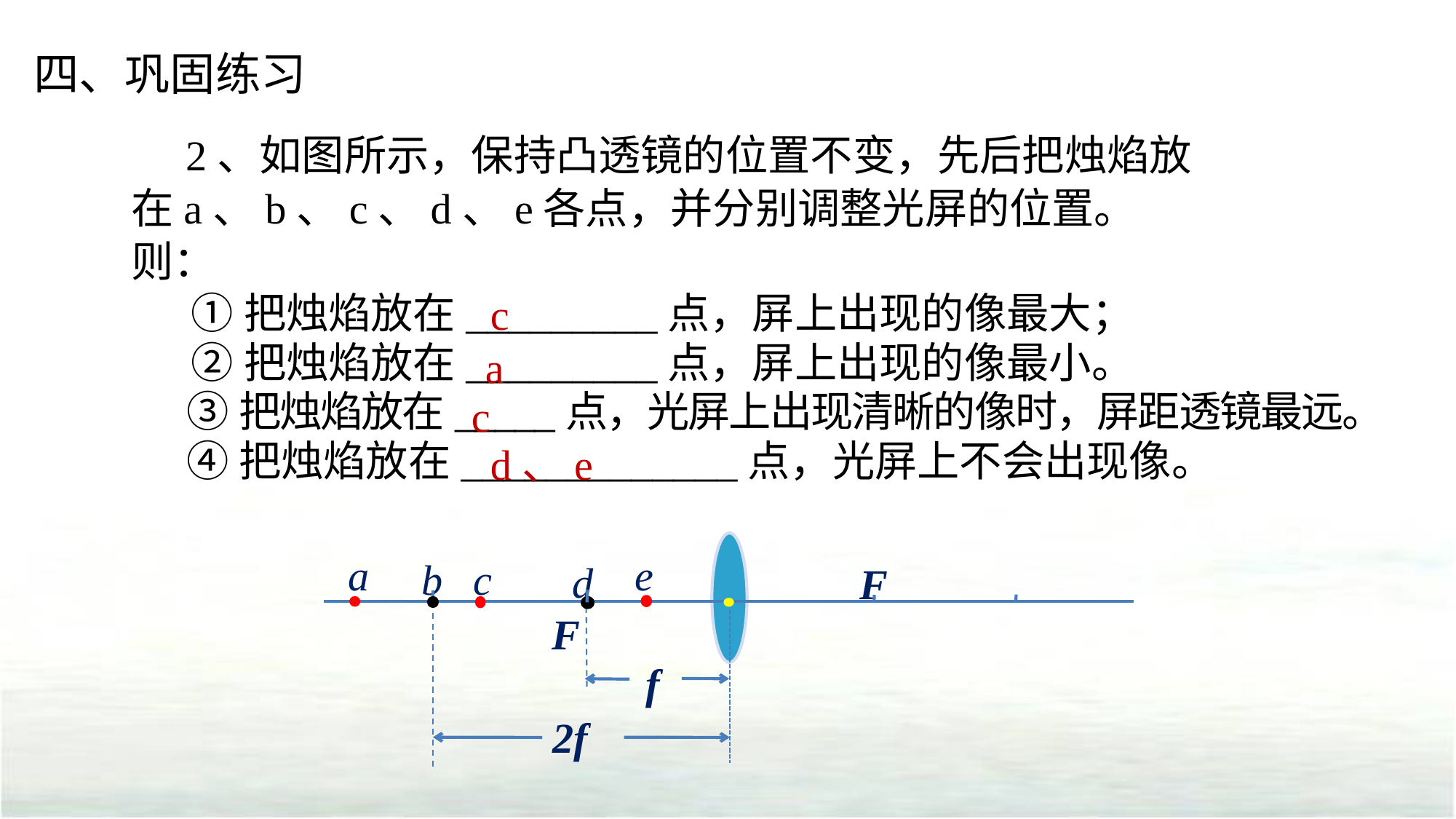

四、巩固练习
2、如图所示，保持凸透镜的位置不变，先后把烛焰放在a、b、c、d、e各点，并分别调整光屏的位置。则：
①把烛焰放在_________点，屏上出现的像最大；
②把烛焰放在_________点，屏上出现的像最小。
c
a
③把烛焰放在_____点，光屏上出现清晰的像时，屏距透镜最远。
④把烛焰放在_____________点，光屏上不会出现像。
c
d、e

e
a
b
c
d
F

F
f
2f